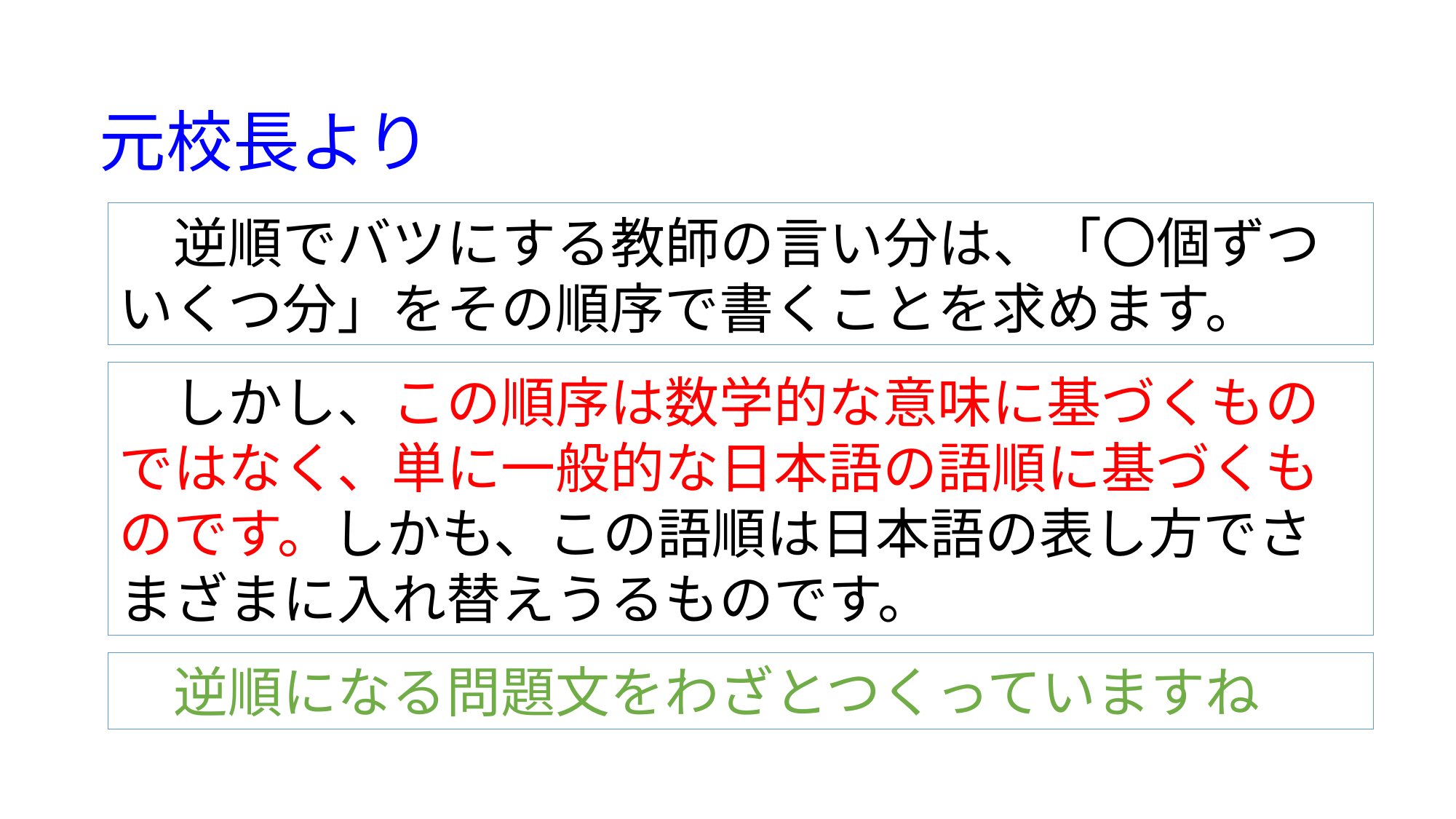

元校長より
　逆順でバツにする教師の言い分は、「〇個ずついくつ分」をその順序で書くことを求めます。
　しかし、この順序は数学的な意味に基づくものではなく、単に一般的な日本語の語順に基づくものです。しかも、この語順は日本語の表し方でさまざまに入れ替えうるものです。
　逆順になる問題文をわざとつくっていますね